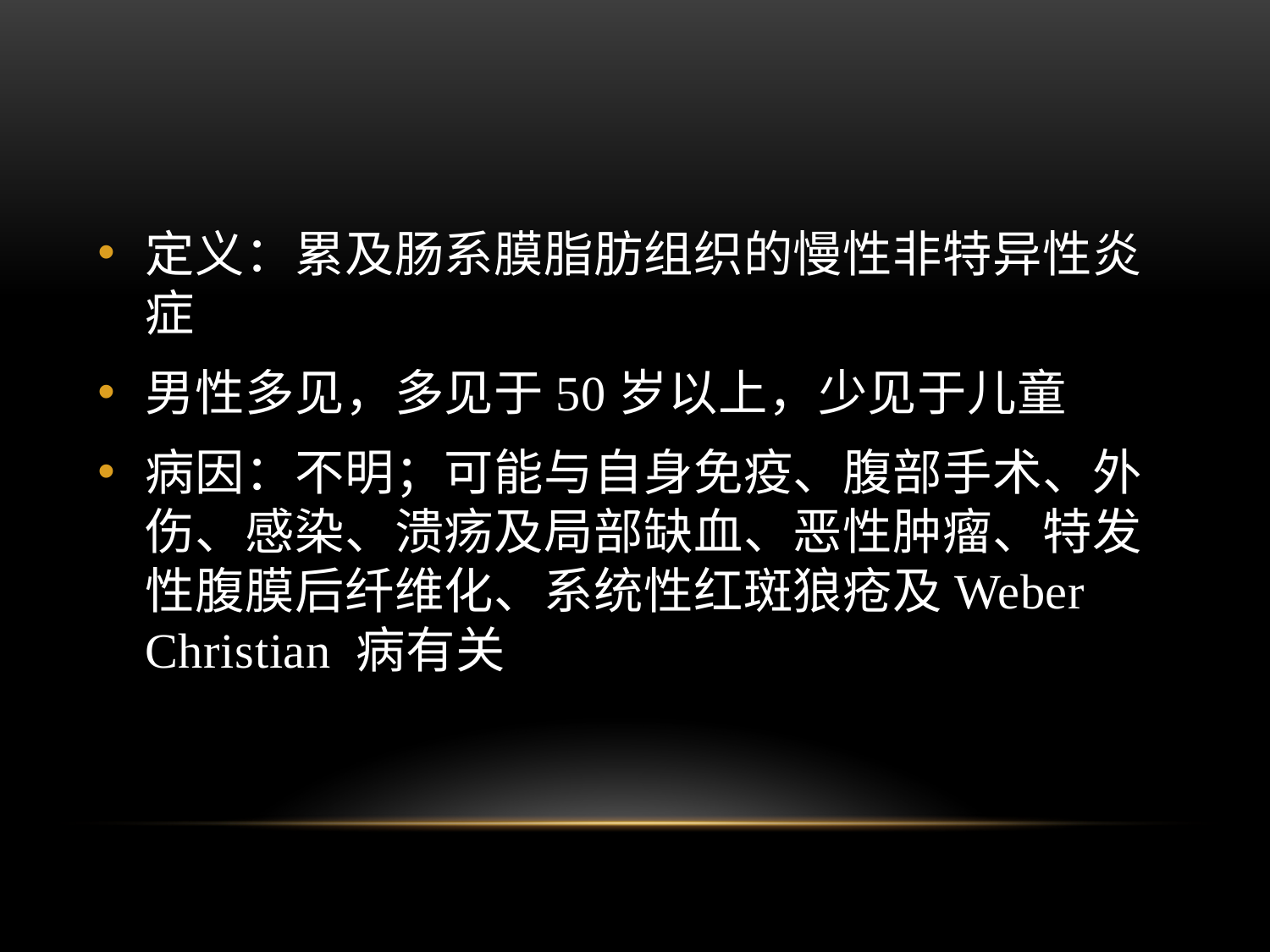

#
定义：累及肠系膜脂肪组织的慢性非特异性炎症
男性多见，多见于50岁以上，少见于儿童
病因：不明；可能与自身免疫、腹部手术、外伤、感染、溃疡及局部缺血、恶性肿瘤、特发性腹膜后纤维化、系统性红斑狼疮及Weber Christian 病有关